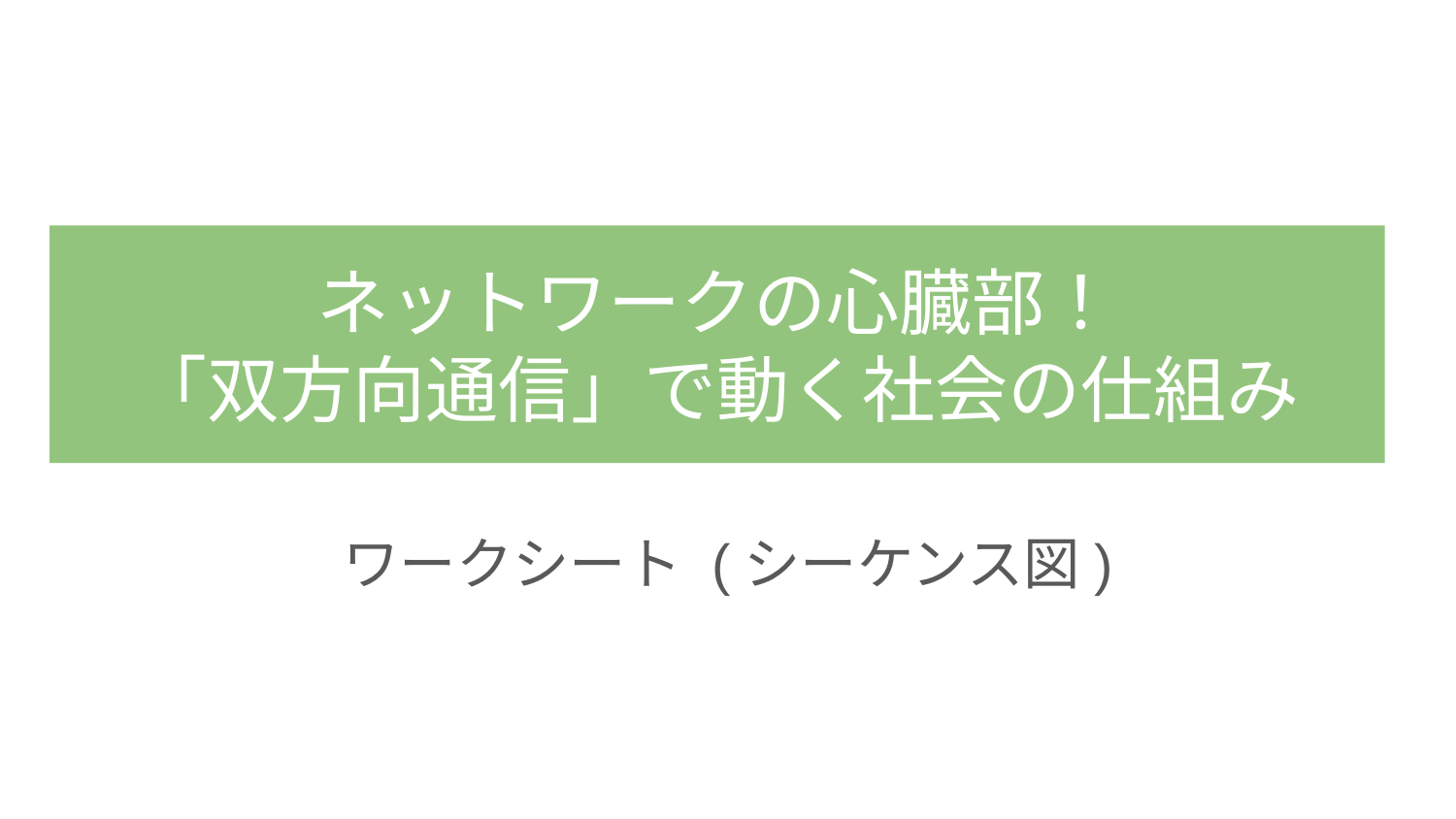

ネットワークの心臓部！
「双方向通信」で動く社会の仕組み
ワークシート (シーケンス図)